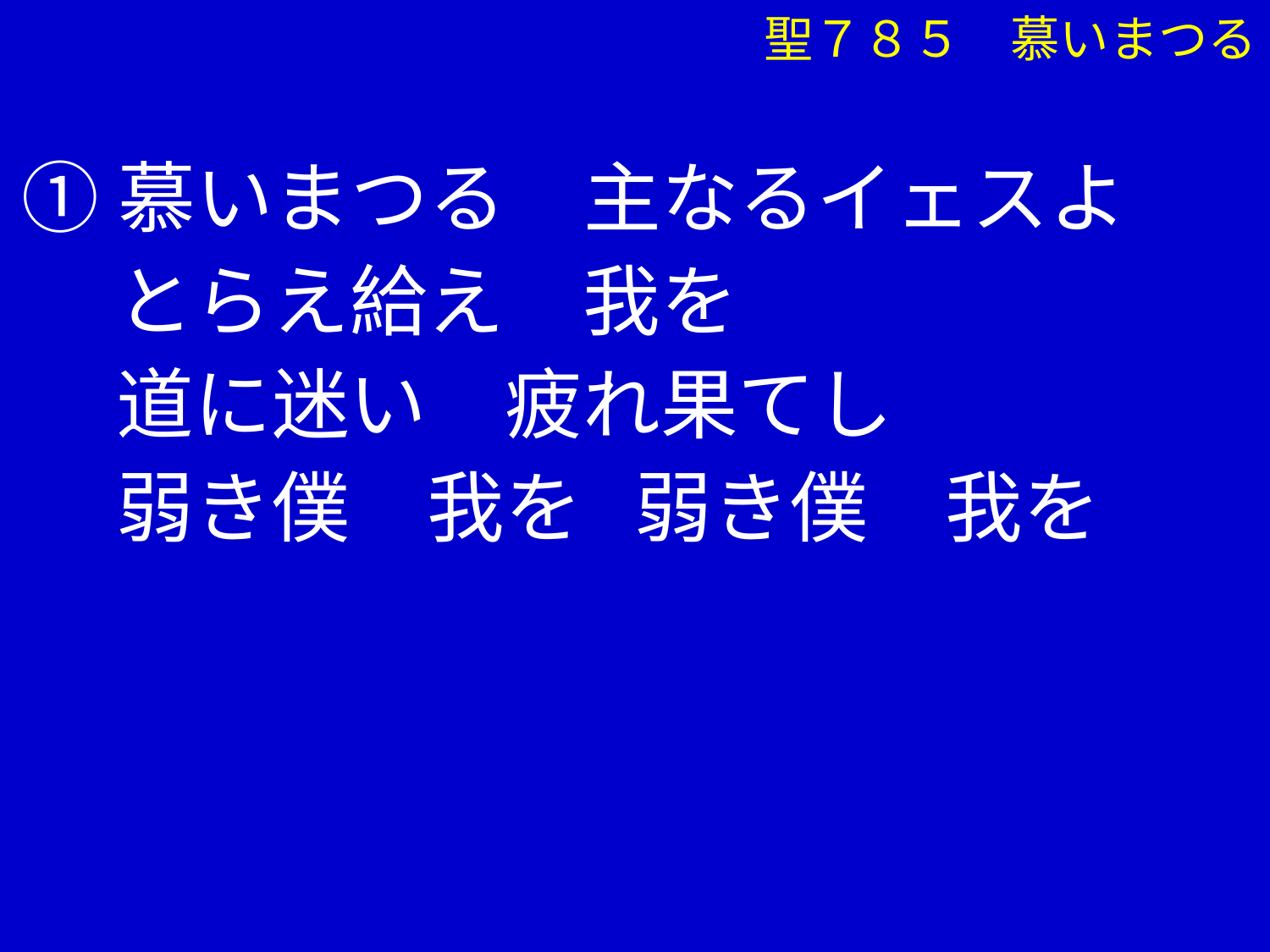

聖７８５　慕いまつる

①慕いまつる　主なるイェスよ
　 とらえ給え　我を
　 道に迷い　疲れ果てし
　 弱き僕　我を   弱き僕　我を